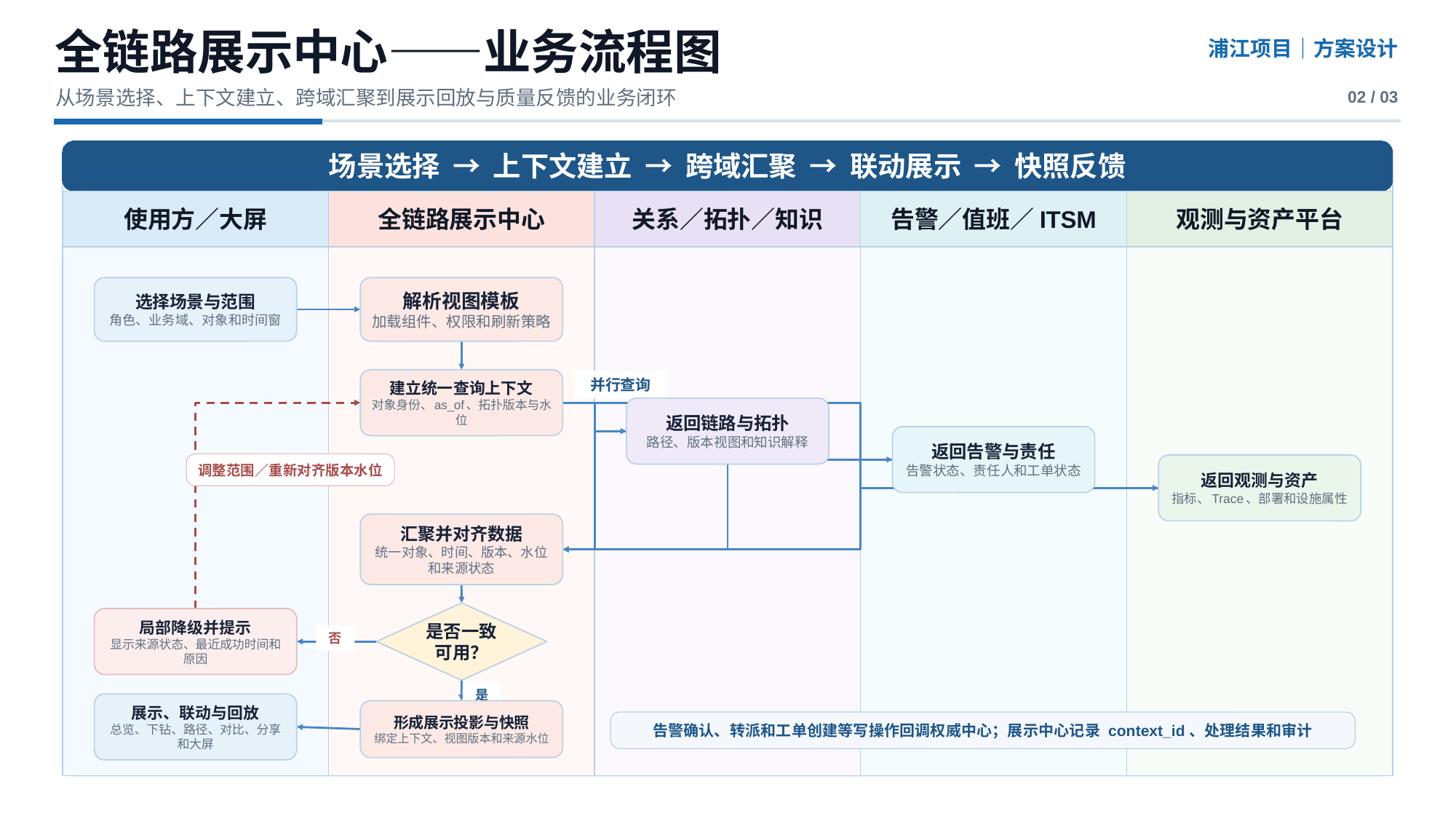

全链路展示中心——业务流程图
浦江项目｜方案设计
从场景选择、上下文建立、跨域汇聚到展示回放与质量反馈的业务闭环
02 / 03

场景选择  →  上下文建立  →  跨域汇聚  →  联动展示  →  快照反馈

使用方／大屏
全链路展示中心
关系／拓扑／知识
告警／值班／ITSM
观测与资产平台

选择场景与范围
角色、业务域、对象和时间窗

解析视图模板
加载组件、权限和刷新策略

建立统一查询上下文
对象身份、as_of、拓扑版本与水位
并行查询

返回链路与拓扑
路径、版本视图和知识解释

返回告警与责任
告警状态、责任人和工单状态
调整范围／重新对齐版本水位

返回观测与资产
指标、Trace、部署和设施属性

汇聚并对齐数据
统一对象、时间、版本、水位和来源状态

局部降级并提示
显示来源状态、最近成功时间和原因
是否一致
可用？
否
是

展示、联动与回放
总览、下钻、路径、对比、分享和大屏

形成展示投影与快照
绑定上下文、视图版本和来源水位
告警确认、转派和工单创建等写操作回调权威中心；展示中心记录 context_id、处理结果和审计